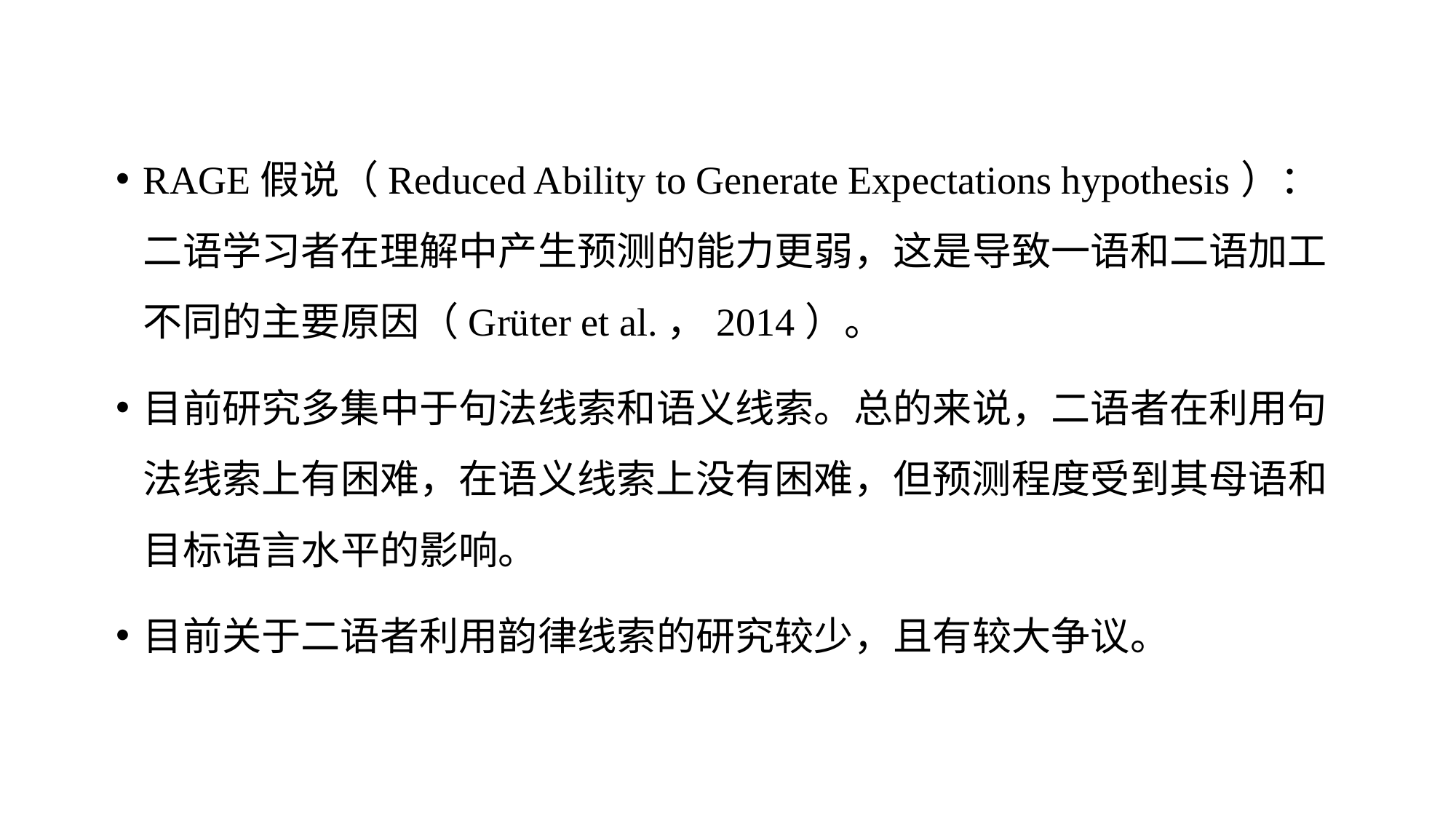

RAGE假说（Reduced Ability to Generate Expectations hypothesis）：二语学习者在理解中产生预测的能力更弱，这是导致一语和二语加工不同的主要原因（Grüter et al.，2014）。
目前研究多集中于句法线索和语义线索。总的来说，二语者在利用句法线索上有困难，在语义线索上没有困难，但预测程度受到其母语和目标语言水平的影响。
目前关于二语者利用韵律线索的研究较少，且有较大争议。